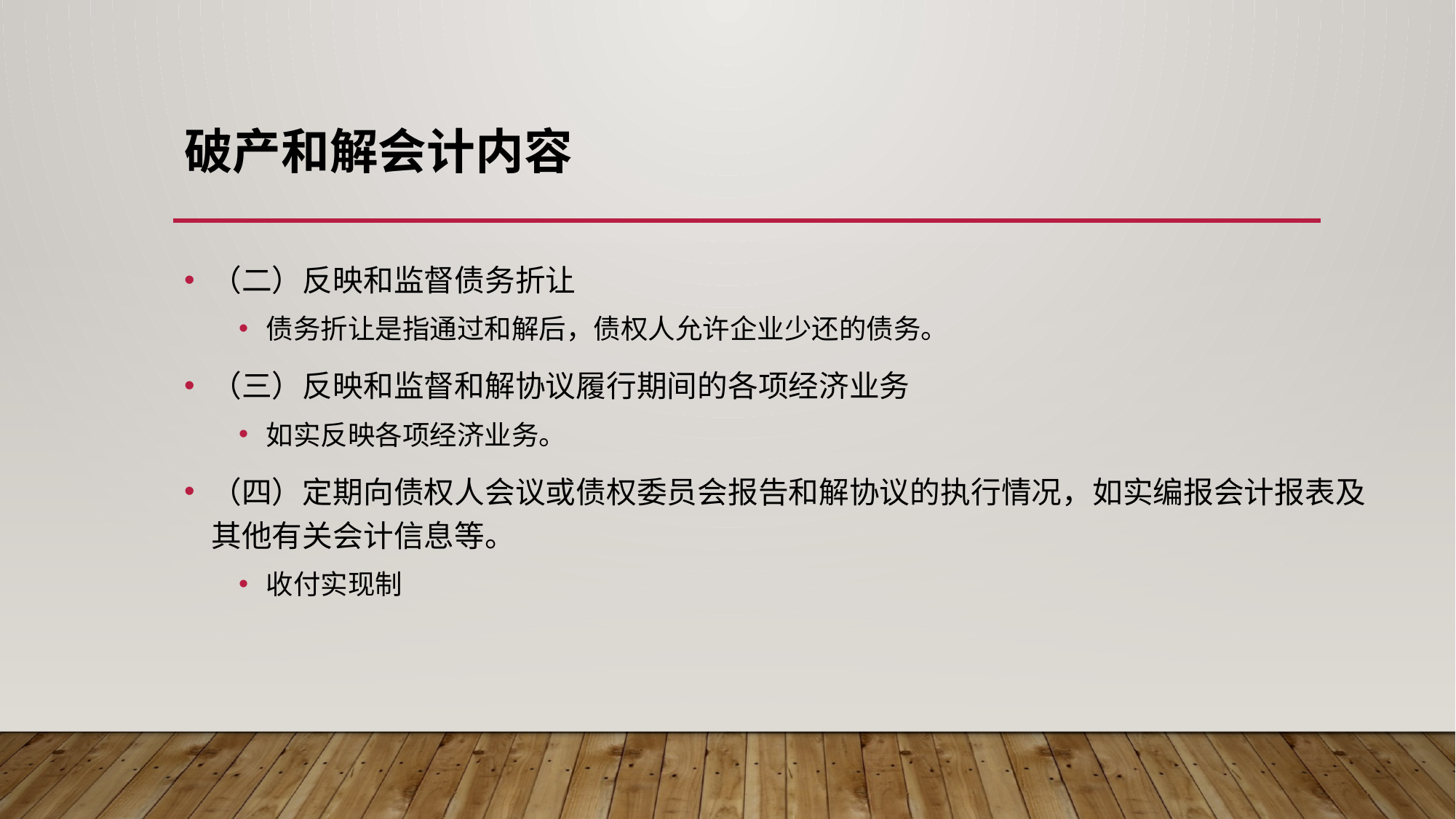

# 破产和解会计内容
（二）反映和监督债务折让
债务折让是指通过和解后，债权人允许企业少还的债务。
（三）反映和监督和解协议履行期间的各项经济业务
如实反映各项经济业务。
（四）定期向债权人会议或债权委员会报告和解协议的执行情况，如实编报会计报表及其他有关会计信息等。
收付实现制